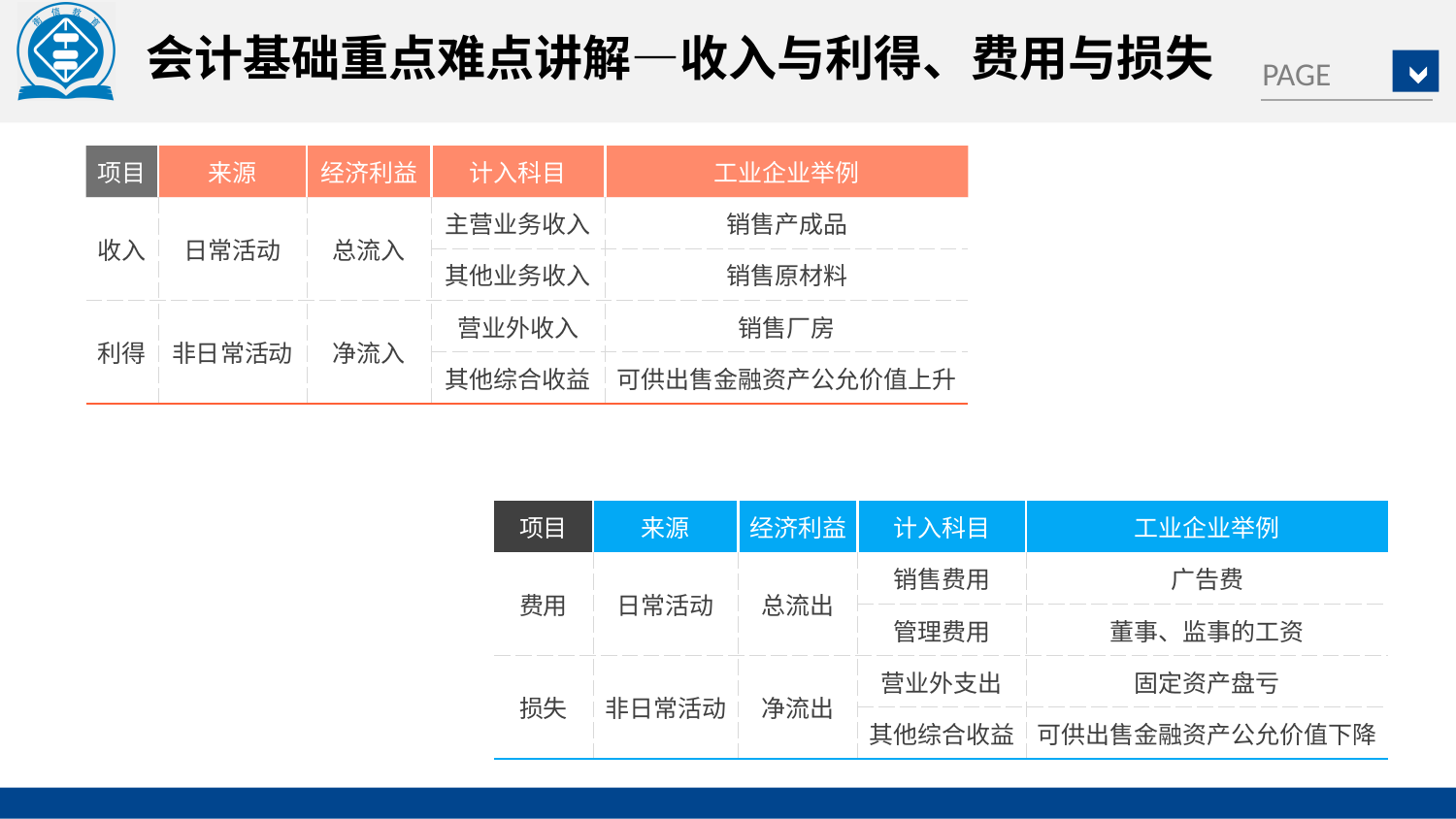

会计基础重点难点讲解—收入与利得、费用与损失
9
| 项目 | 来源 | 经济利益 | 计入科目 | 工业企业举例 |
| --- | --- | --- | --- | --- |
| 收入 | 日常活动 | 总流入 | 主营业务收入 | 销售产成品 |
|  |  |  | 其他业务收入 | 销售原材料 |
| 利得 | 非日常活动 | 净流入 | 营业外收入 | 销售厂房 |
|  |  |  | 其他综合收益 | 可供出售金融资产公允价值上升 |
| 项目 | 来源 | 经济利益 | 计入科目 | 工业企业举例 |
| --- | --- | --- | --- | --- |
| 费用 | 日常活动 | 总流出 | 销售费用 | 广告费 |
|  |  |  | 管理费用 | 董事、监事的工资 |
| 损失 | 非日常活动 | 净流出 | 营业外支出 | 固定资产盘亏 |
|  |  |  | 其他综合收益 | 可供出售金融资产公允价值下降 |